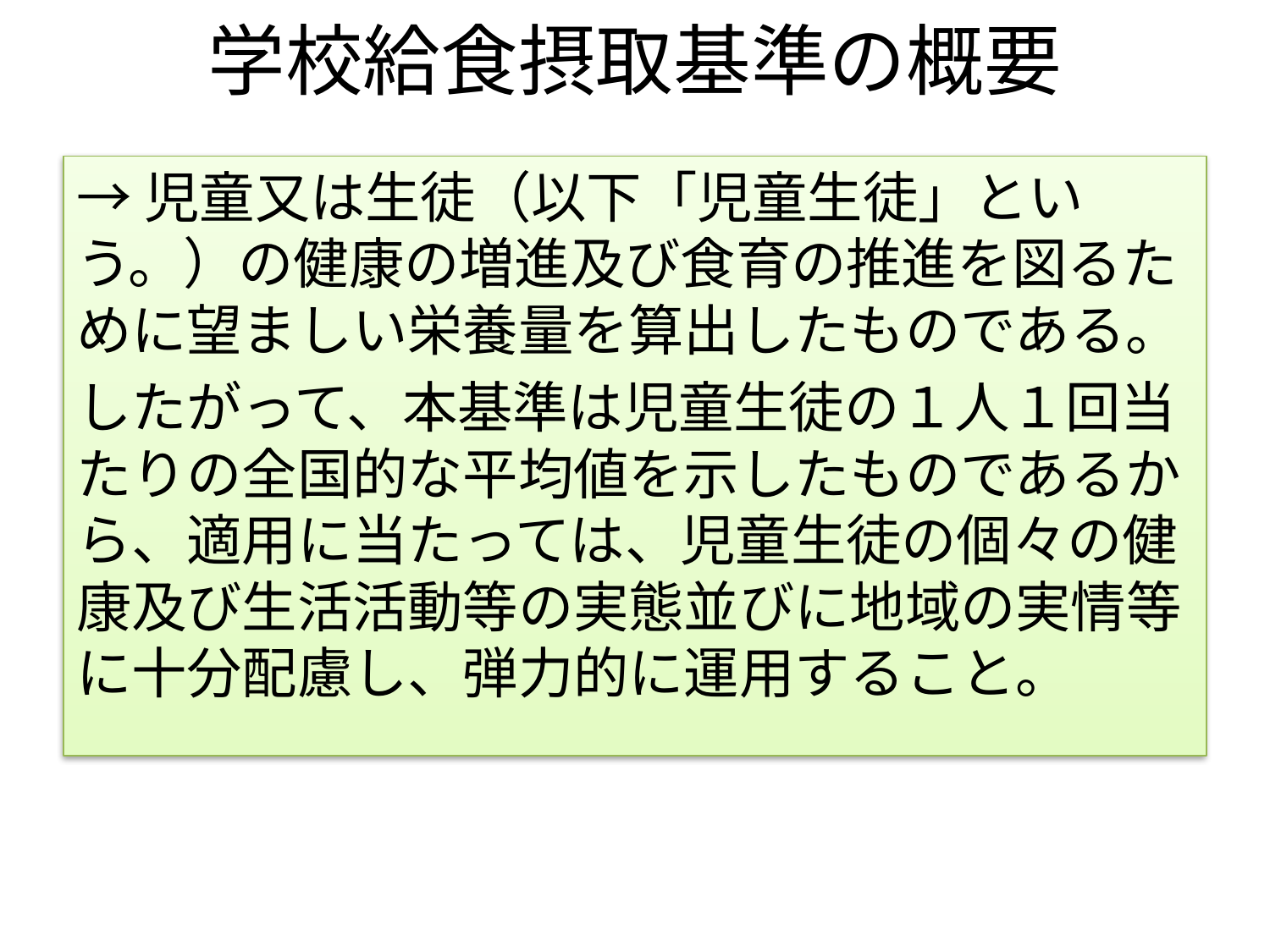

# 学校給食摂取基準の概要
→児童又は生徒（以下「児童生徒」という。）の健康の増進及び食育の推進を図るために望ましい栄養量を算出したものである。
したがって、本基準は児童生徒の１人１回当たりの全国的な平均値を示したものであるから、適用に当たっては、児童生徒の個々の健康及び生活活動等の実態並びに地域の実情等に十分配慮し、弾力的に運用すること。